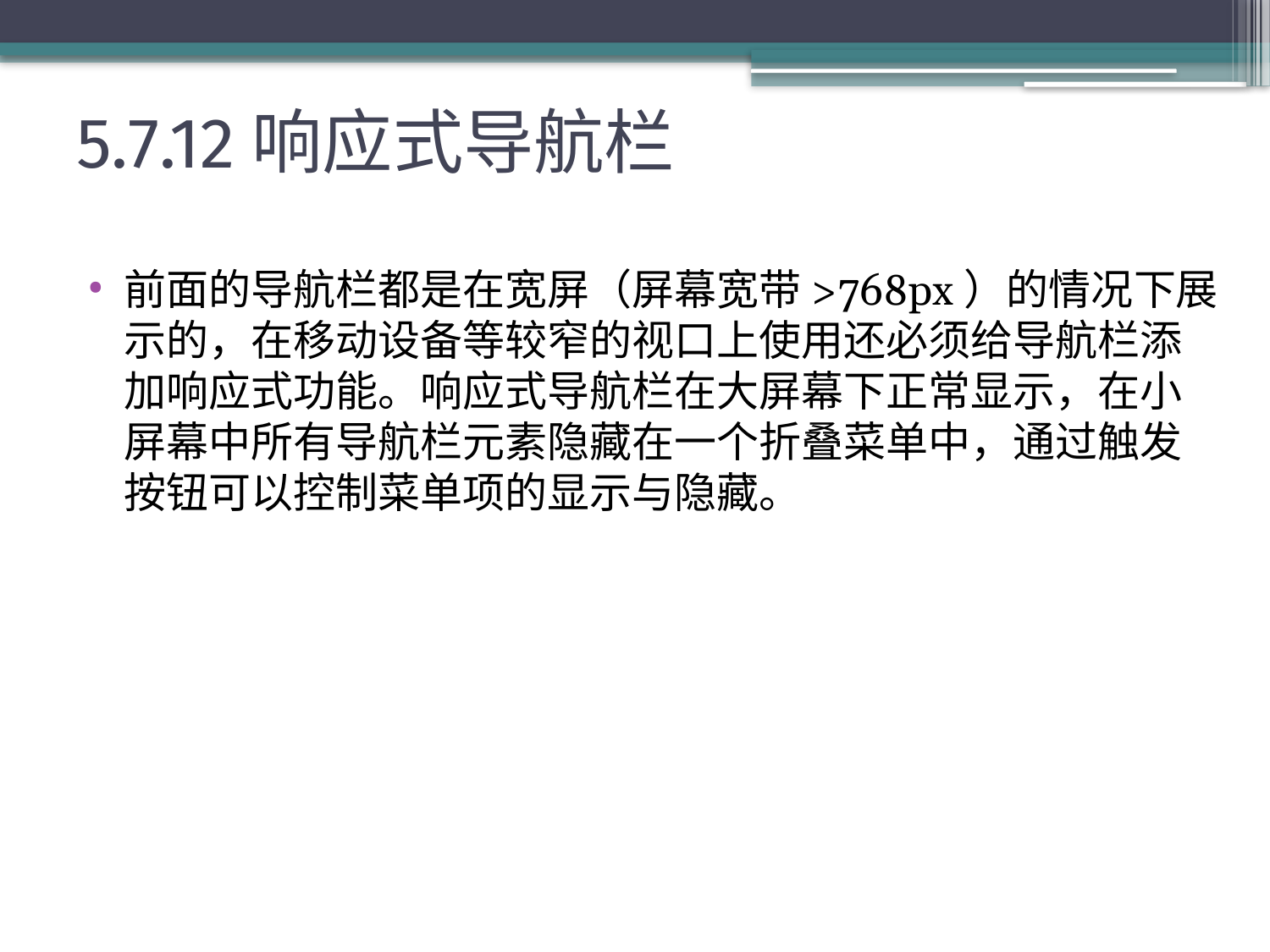

# 5.7.12响应式导航栏
前面的导航栏都是在宽屏（屏幕宽带>768px）的情况下展示的，在移动设备等较窄的视口上使用还必须给导航栏添加响应式功能。响应式导航栏在大屏幕下正常显示，在小屏幕中所有导航栏元素隐藏在一个折叠菜单中，通过触发按钮可以控制菜单项的显示与隐藏。